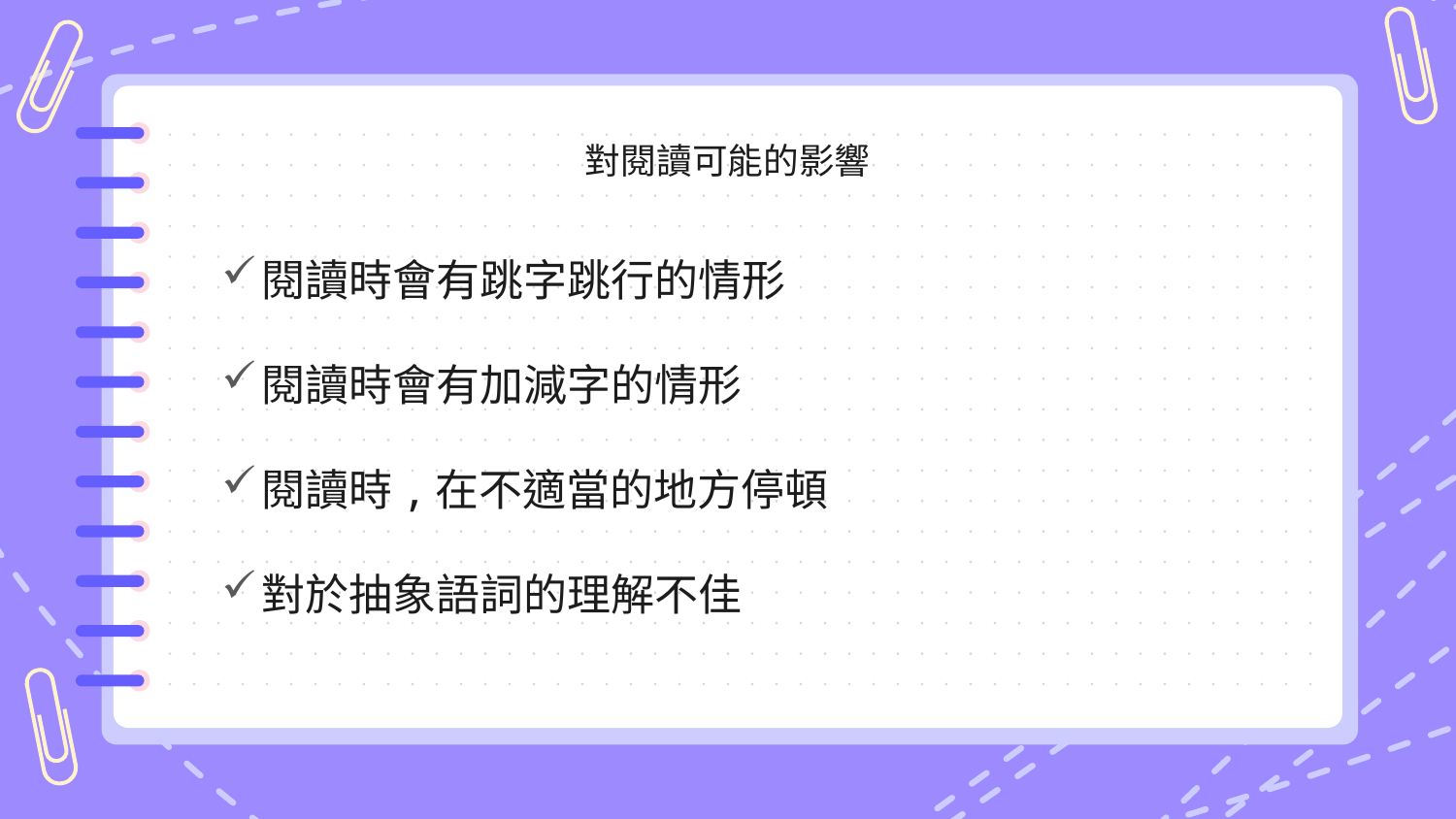

# 對閱讀可能的影響
閱讀時會有跳字跳行的情形

閱讀時會有加減字的情形

閱讀時,在不適當的地方停頓

對於抽象語詞的理解不佳